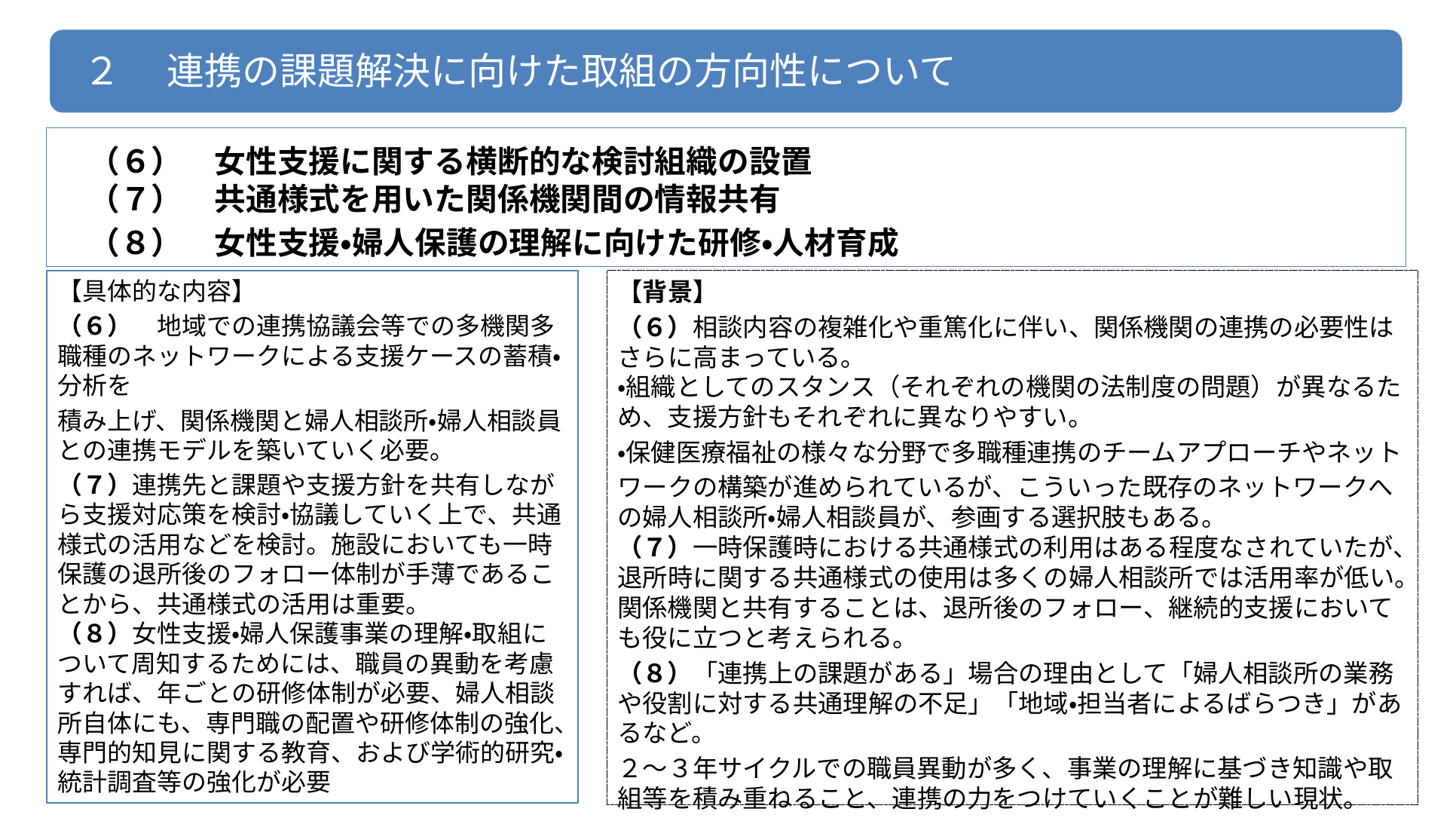

２ 　連携の課題解決に向けた取組の方向性について
　（６）　女性支援に関する横断的な検討組織の設置
　（７）　共通様式を用いた関係機関間の情報共有
　（８）　女性支援・婦人保護の理解に向けた研修・人材育成
【具体的な内容】
（６）　地域での連携協議会等での多機関多職種のネットワークによる支援ケースの蓄積・分析を
積み上げ、関係機関と婦人相談所・婦人相談員との連携モデルを築いていく必要。
（７）連携先と課題や支援方針を共有しながら支援対応策を検討・協議していく上で、共通様式の活用などを検討。施設においても一時保護の退所後のフォロー体制が手薄であることから、共通様式の活用は重要。
（８）女性支援・婦人保護事業の理解・取組について周知するためには、職員の異動を考慮すれば、年ごとの研修体制が必要、婦人相談所自体にも、専門職の配置や研修体制の強化、専門的知見に関する教育、および学術的研究・統計調査等の強化が必要

【背景】
（６）相談内容の複雑化や重篤化に伴い、関係機関の連携の必要性はさらに高まっている。
・組織としてのスタンス（それぞれの機関の法制度の問題）が異なるため、支援方針もそれぞれに異なりやすい。
・保健医療福祉の様々な分野で多職種連携のチームアプローチやネット
ワークの構築が進められているが、こういった既存のネットワークへの婦人相談所・婦人相談員が、参画する選択肢もある。
（７）一時保護時における共通様式の利用はある程度なされていたが、退所時に関する共通様式の使用は多くの婦人相談所では活用率が低い。関係機関と共有することは、退所後のフォロー、継続的支援においても役に立つと考えられる。
（８）「連携上の課題がある」場合の理由として「婦人相談所の業務や役割に対する共通理解の不足」「地域・担当者によるばらつき」があるなど。
２～３年サイクルでの職員異動が多く、事業の理解に基づき知識や取組等を積み重ねること、連携の力をつけていくことが難しい現状。